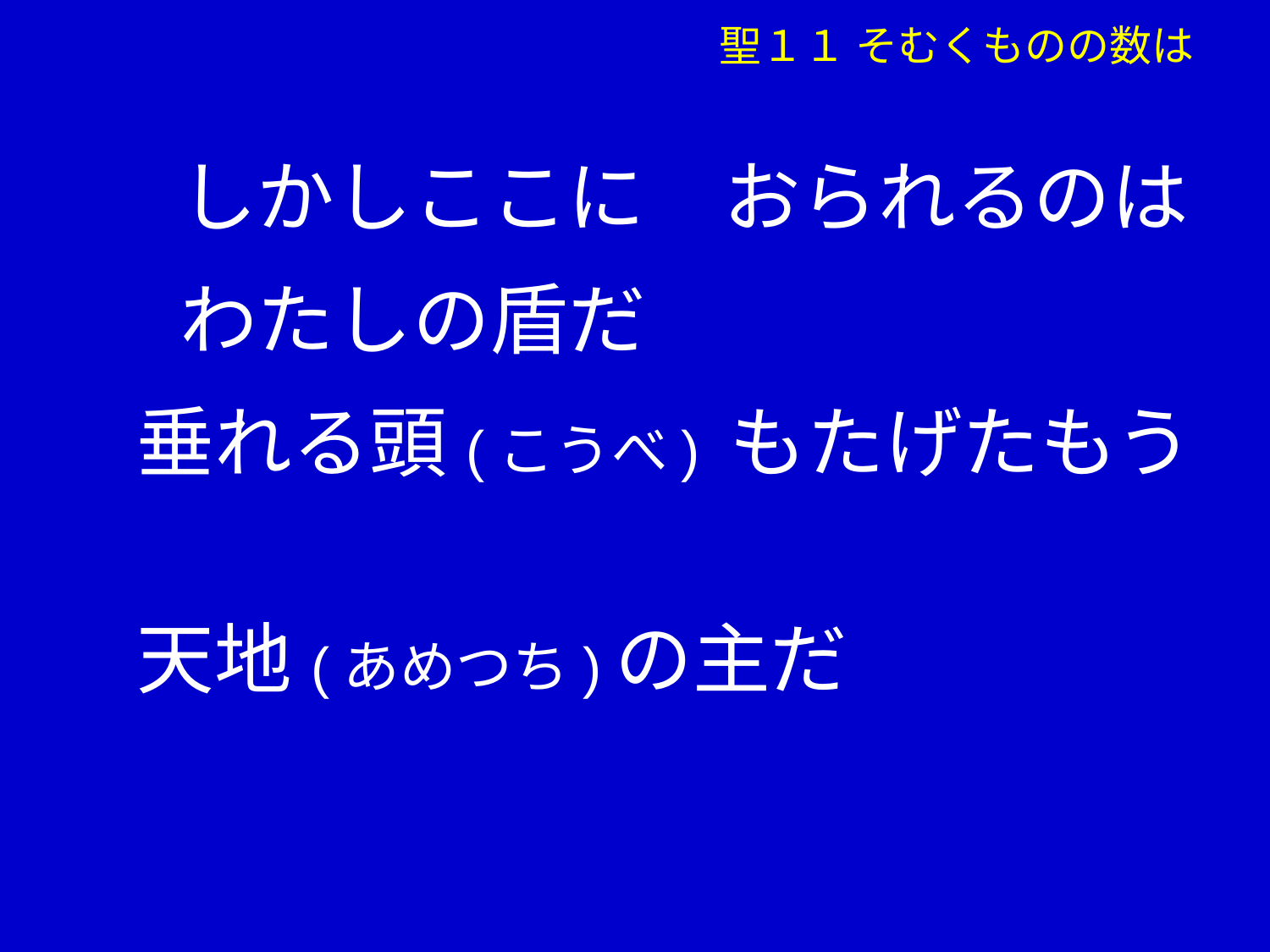

聖１１ そむくものの数は
 　しかしここに　おられるのは
 　わたしの盾だ
   垂れる頭(こうべ) もたげたもう
   天地(あめつち)の主だ